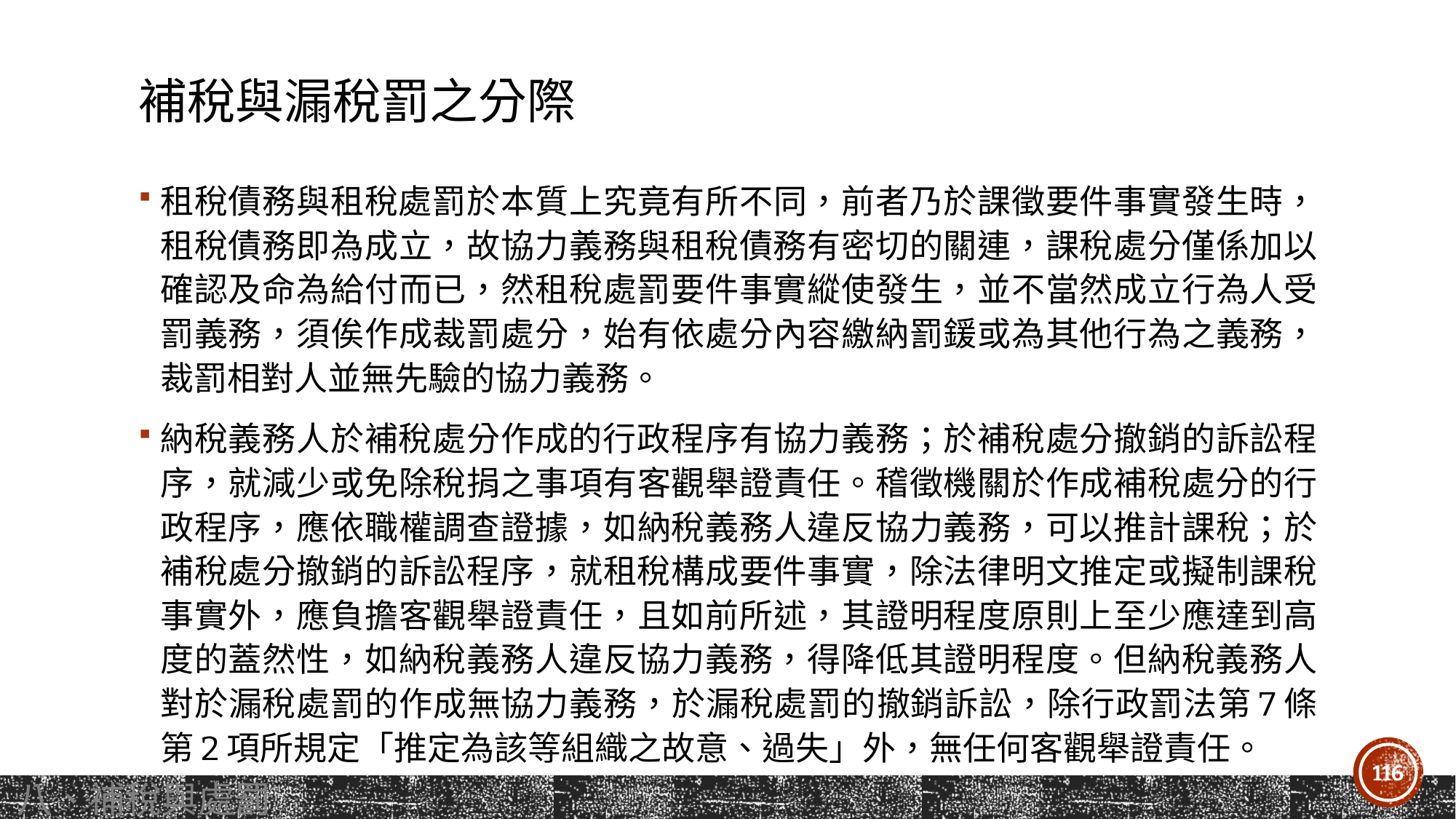

# 補稅與漏稅罰之分際
租稅債務與租稅處罰於本質上究竟有所不同，前者乃於課徵要件事實發生時，租稅債務即為成立，故協力義務與租稅債務有密切的關連，課稅處分僅係加以確認及命為給付而已，然租稅處罰要件事實縱使發生，並不當然成立行為人受罰義務，須俟作成裁罰處分，始有依處分內容繳納罰鍰或為其他行為之義務，裁罰相對人並無先驗的協力義務。
納稅義務人於補稅處分作成的行政程序有協力義務；於補稅處分撤銷的訴訟程序，就減少或免除稅捐之事項有客觀舉證責任。稽徵機關於作成補稅處分的行政程序，應依職權調查證據，如納稅義務人違反協力義務，可以推計課稅；於補稅處分撤銷的訴訟程序，就租稅構成要件事實，除法律明文推定或擬制課稅事實外，應負擔客觀舉證責任，且如前所述，其證明程度原則上至少應達到高度的蓋然性，如納稅義務人違反協力義務，得降低其證明程度。但納稅義務人對於漏稅處罰的作成無協力義務，於漏稅處罰的撤銷訴訟，除行政罰法第7條第2項所規定「推定為該等組織之故意、過失」外，無任何客觀舉證責任。
116